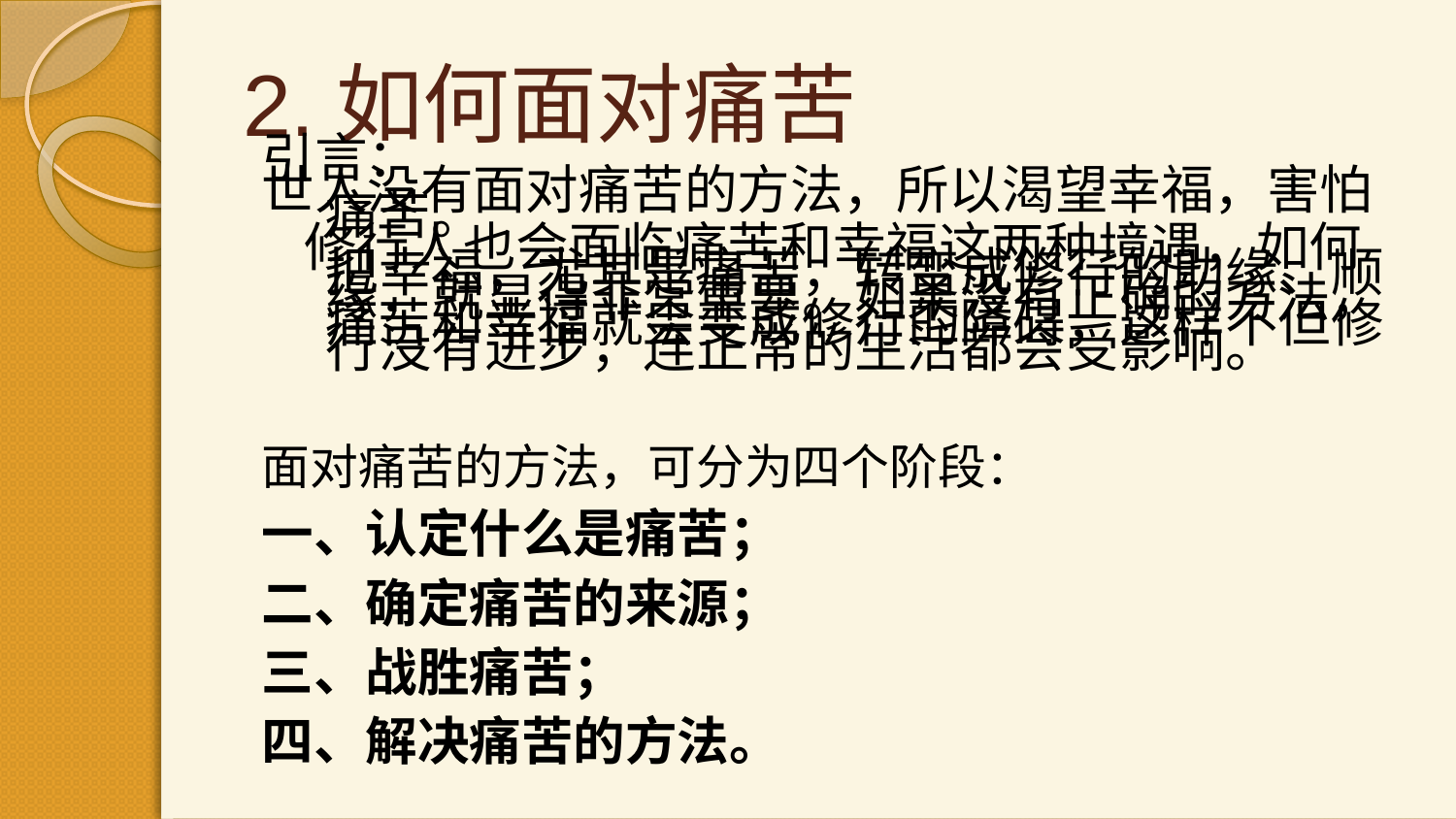

# 2.如何面对痛苦
引言：
世人没有面对痛苦的方法，所以渴望幸福，害怕痛苦。
   修行人也会面临痛苦和幸福这两种境遇，如何把幸福，尤其是痛苦，转变成修行的助缘、顺缘，就显得非常重要。如果没有正确的方法，痛苦和幸福就会变成修行的障碍，这样不但修行没有进步，连正常的生活都会受影响。

面对痛苦的方法，可分为四个阶段：
一、认定什么是痛苦；
二、确定痛苦的来源；
三、战胜痛苦；
四、解决痛苦的方法。